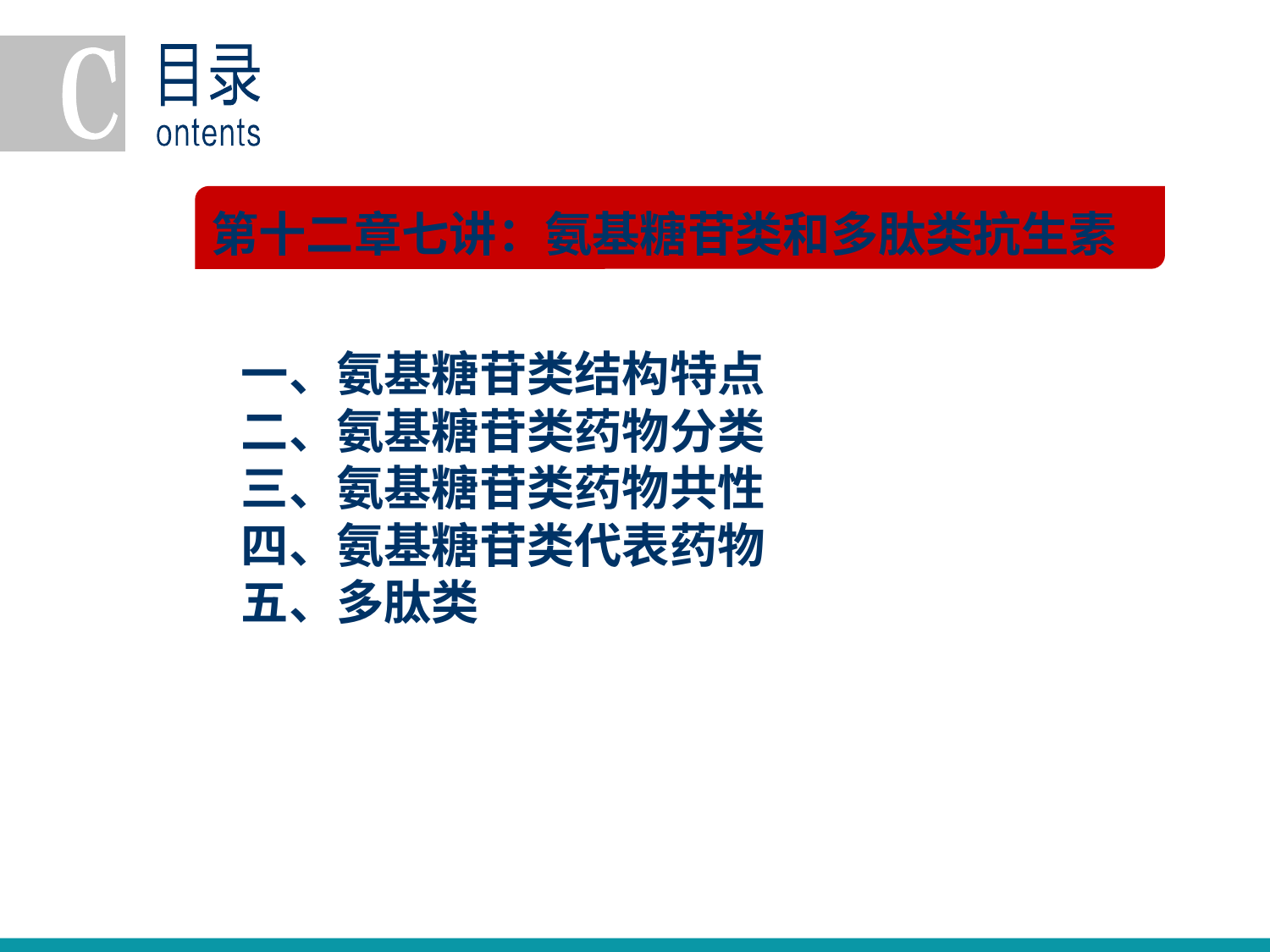

第十二章七讲：氨基糖苷类和多肽类抗生素
一、氨基糖苷类结构特点
二、氨基糖苷类药物分类
三、氨基糖苷类药物共性
四、氨基糖苷类代表药物
五、多肽类